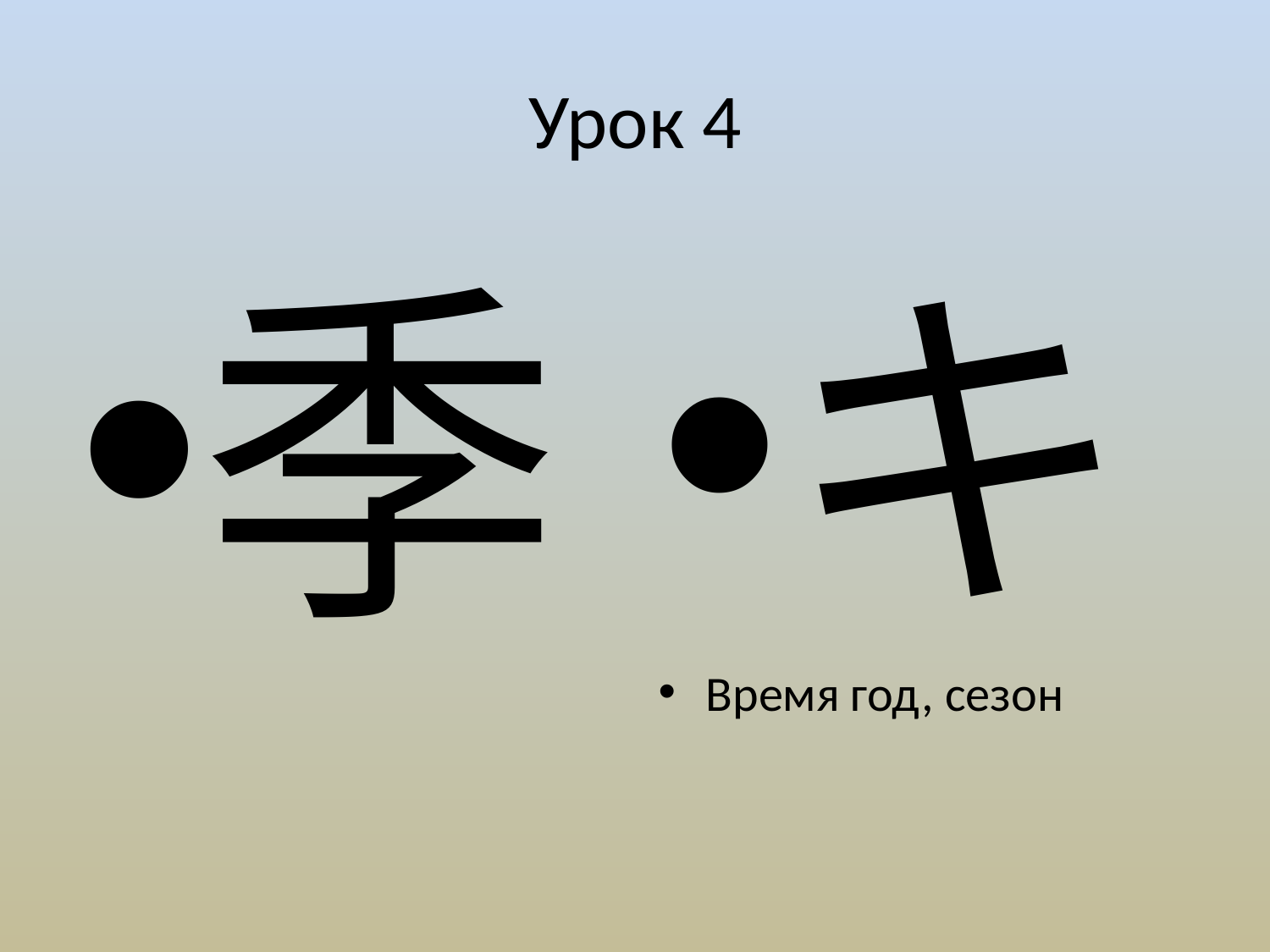

# Урок 4
季

キ
Время год, сезон